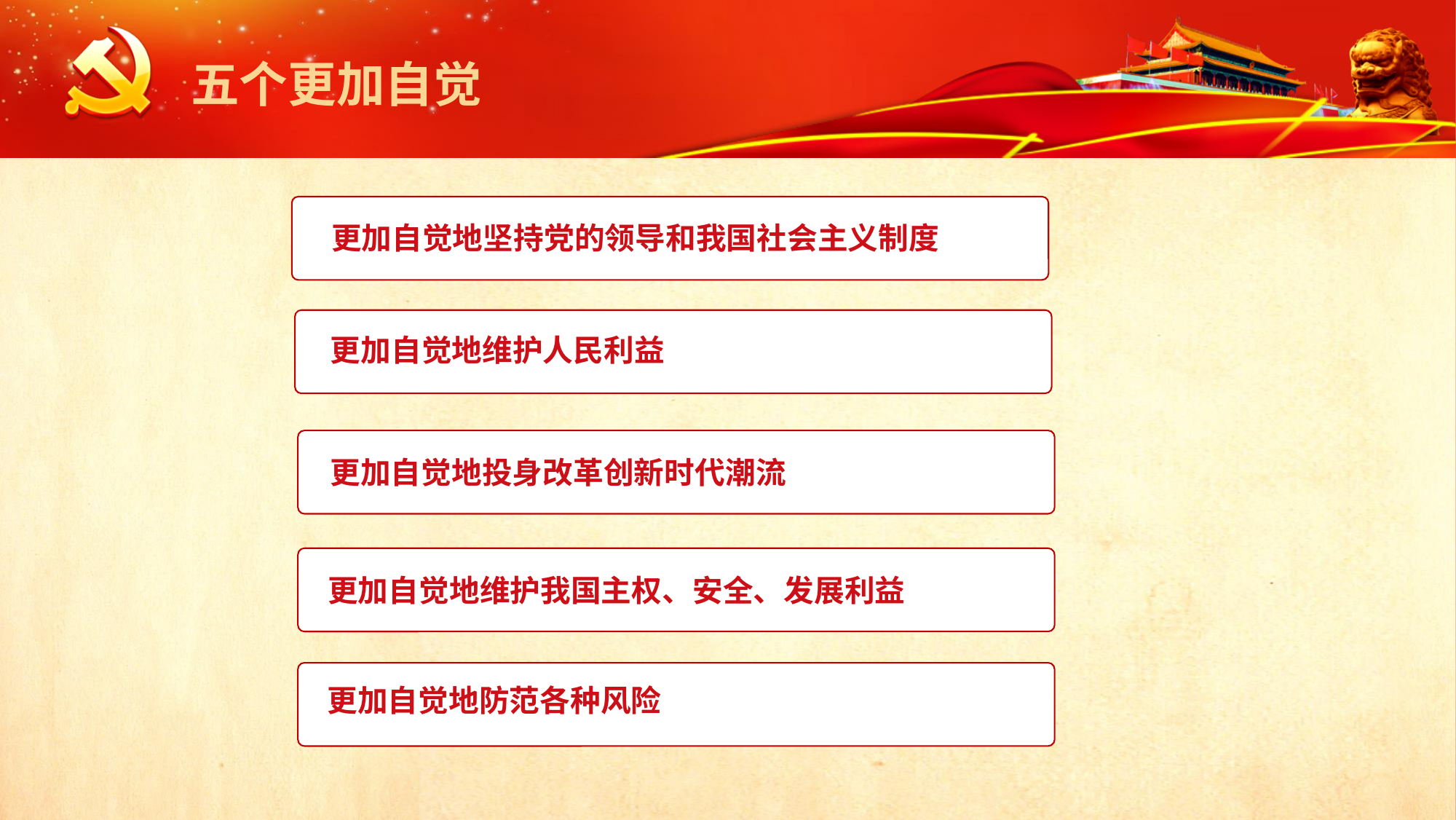

五个更加自觉

更加自觉地坚持党的领导和我国社会主义制度

更加自觉地维护人民利益

更加自觉地投身改革创新时代潮流

更加自觉地维护我国主权、安全、发展利益

更加自觉地防范各种风险